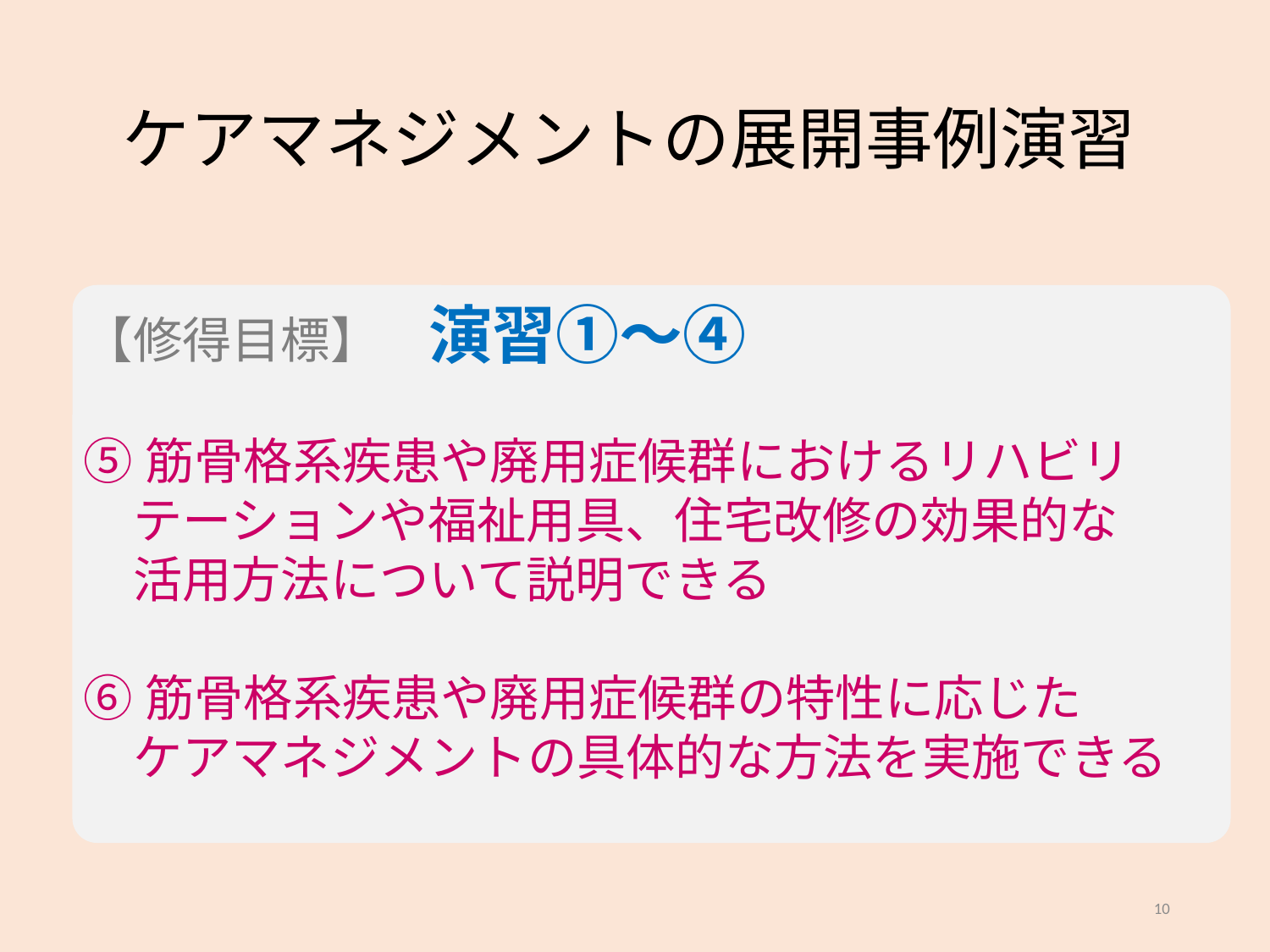

# ケアマネジメントの展開事例演習
【修得目標】　演習①～④

⑤筋骨格系疾患や廃用症候群におけるリハビリ
　テーションや福祉用具、住宅改修の効果的な
　活用方法について説明できる

⑥筋骨格系疾患や廃用症候群の特性に応じた
　ケアマネジメントの具体的な方法を実施できる
10